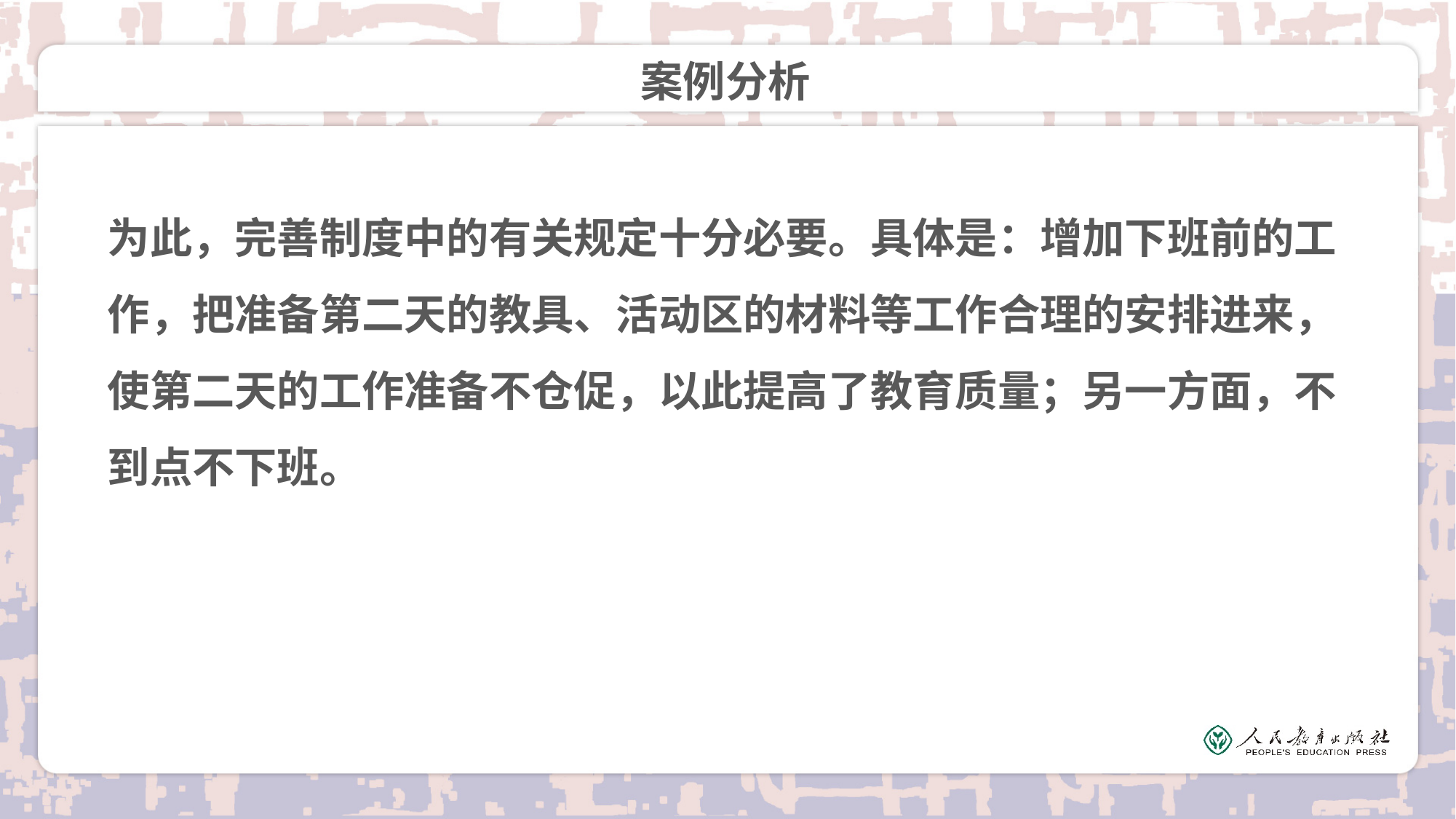

# 案例分析
为此，完善制度中的有关规定十分必要。具体是：增加下班前的工作，把准备第二天的教具、活动区的材料等工作合理的安排进来，使第二天的工作准备不仓促，以此提高了教育质量；另一方面，不到点不下班。